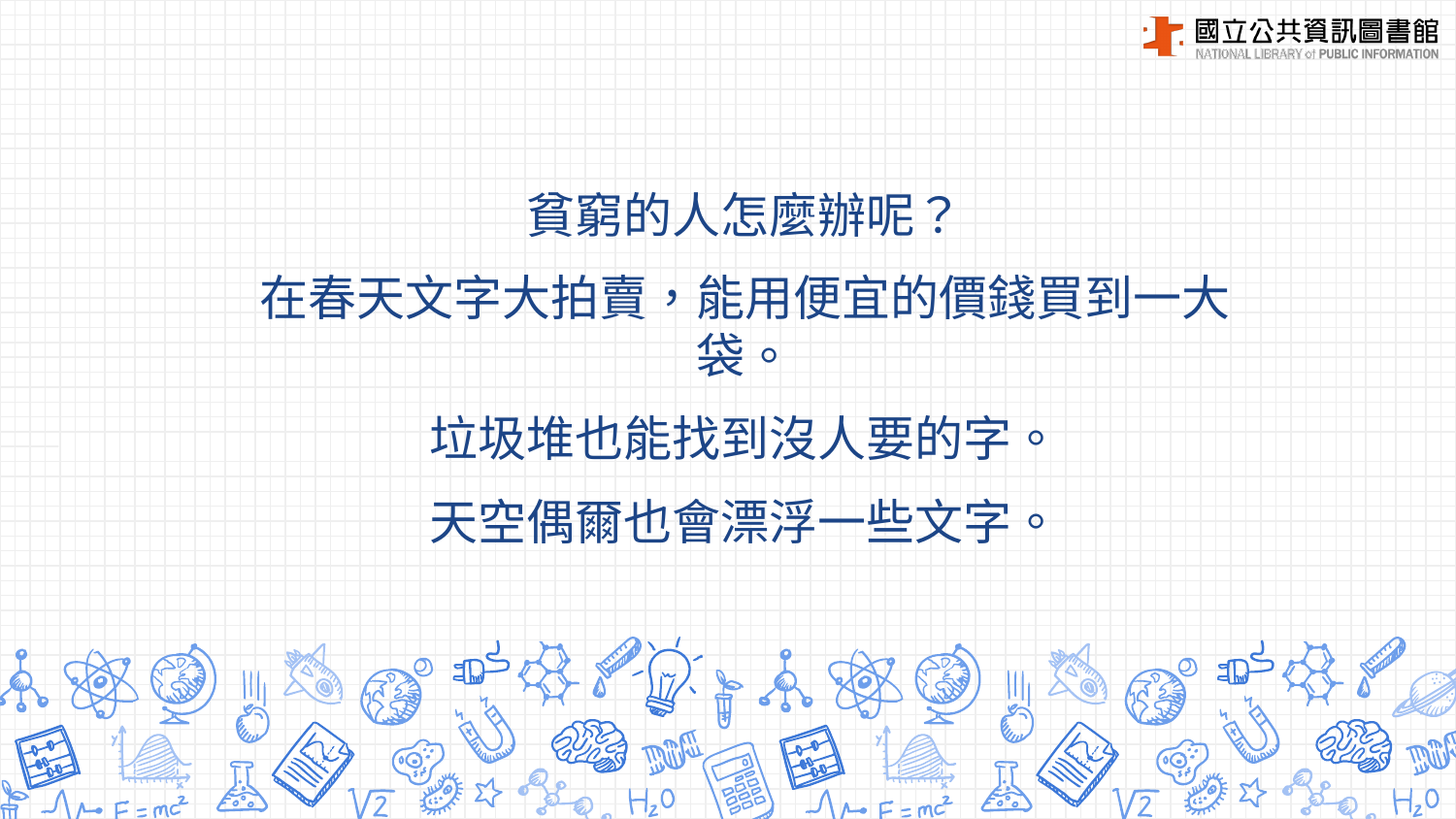

貧窮的人怎麼辦呢？
在春天文字大拍賣，能用便宜的價錢買到一大袋。
垃圾堆也能找到沒人要的字。
天空偶爾也會漂浮一些文字。